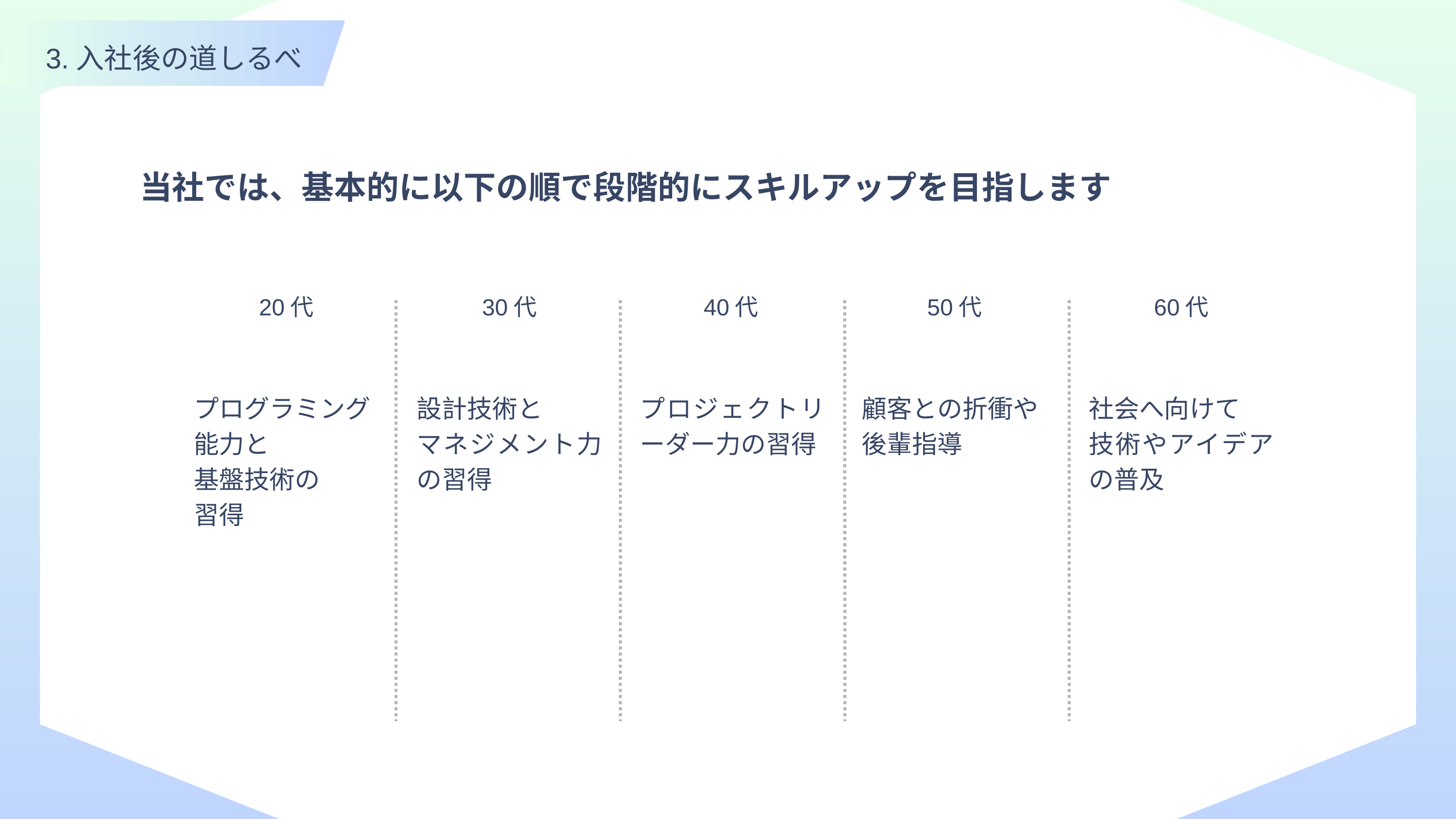

3.入社後の道しるべ
当社では、基本的に以下の順で段階的にスキルアップを目指します

20代
プログラミング
能力と
基盤技術の
習得

30代
設計技術と
マネジメント力の習得

40代
プロジェクトリーダー力の習得

50代
顧客との折衝や
後輩指導

60代
社会へ向けて
技術やアイデアの普及